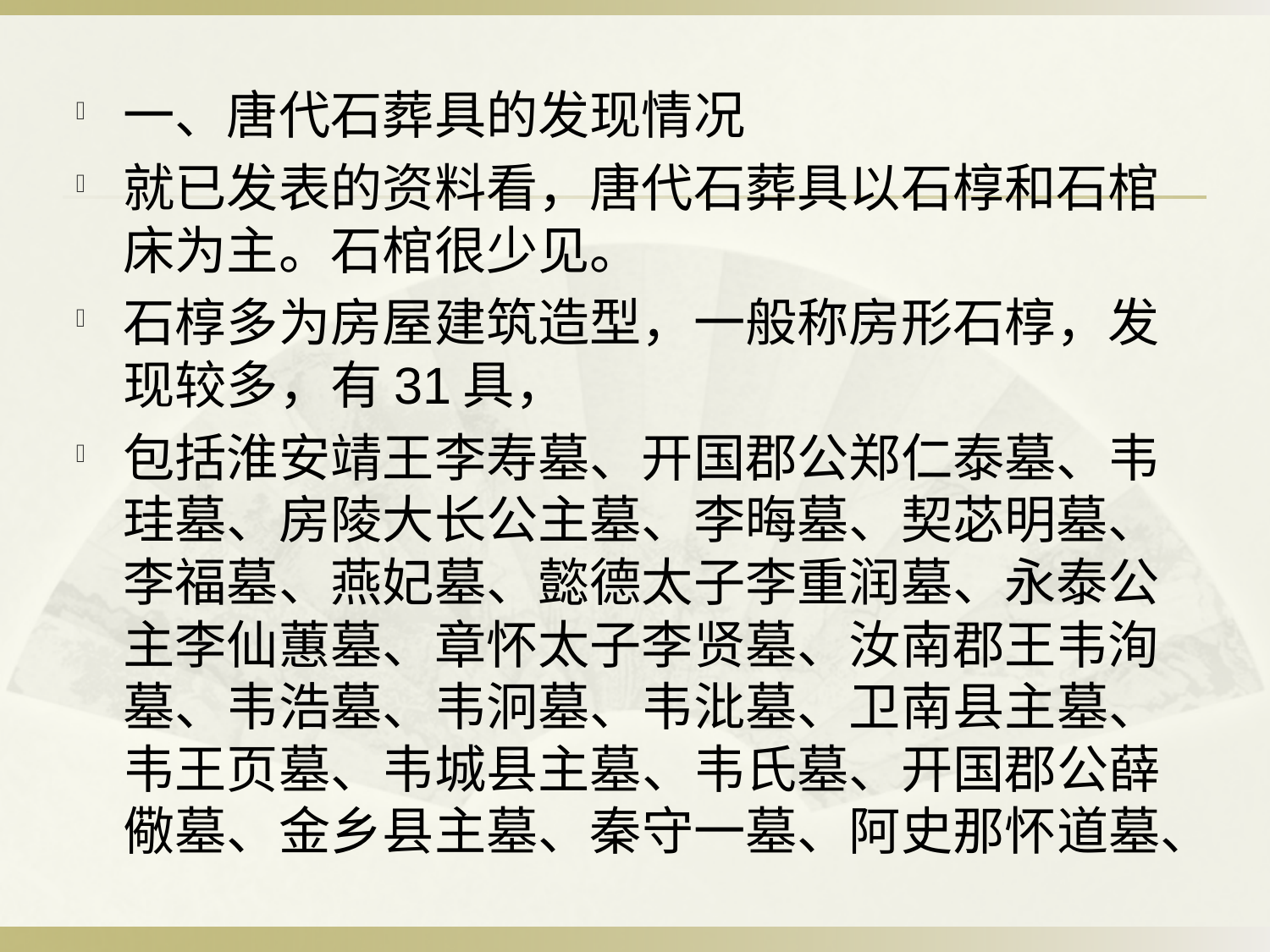

#
一、唐代石葬具的发现情况
就已发表的资料看，唐代石葬具以石椁和石棺床为主。石棺很少见。
石椁多为房屋建筑造型，一般称房形石椁，发现较多，有31具，
包括淮安靖王李寿墓、开国郡公郑仁泰墓、韦珪墓、房陵大长公主墓、李晦墓、契苾明墓、李福墓、燕妃墓、懿德太子李重润墓、永泰公主李仙蕙墓、章怀太子李贤墓、汝南郡王韦洵墓、韦浩墓、韦泂墓、韦沘墓、卫南县主墓、韦王页墓、韦城县主墓、韦氏墓、开国郡公薛儆墓、金乡县主墓、秦守一墓、阿史那怀道墓、